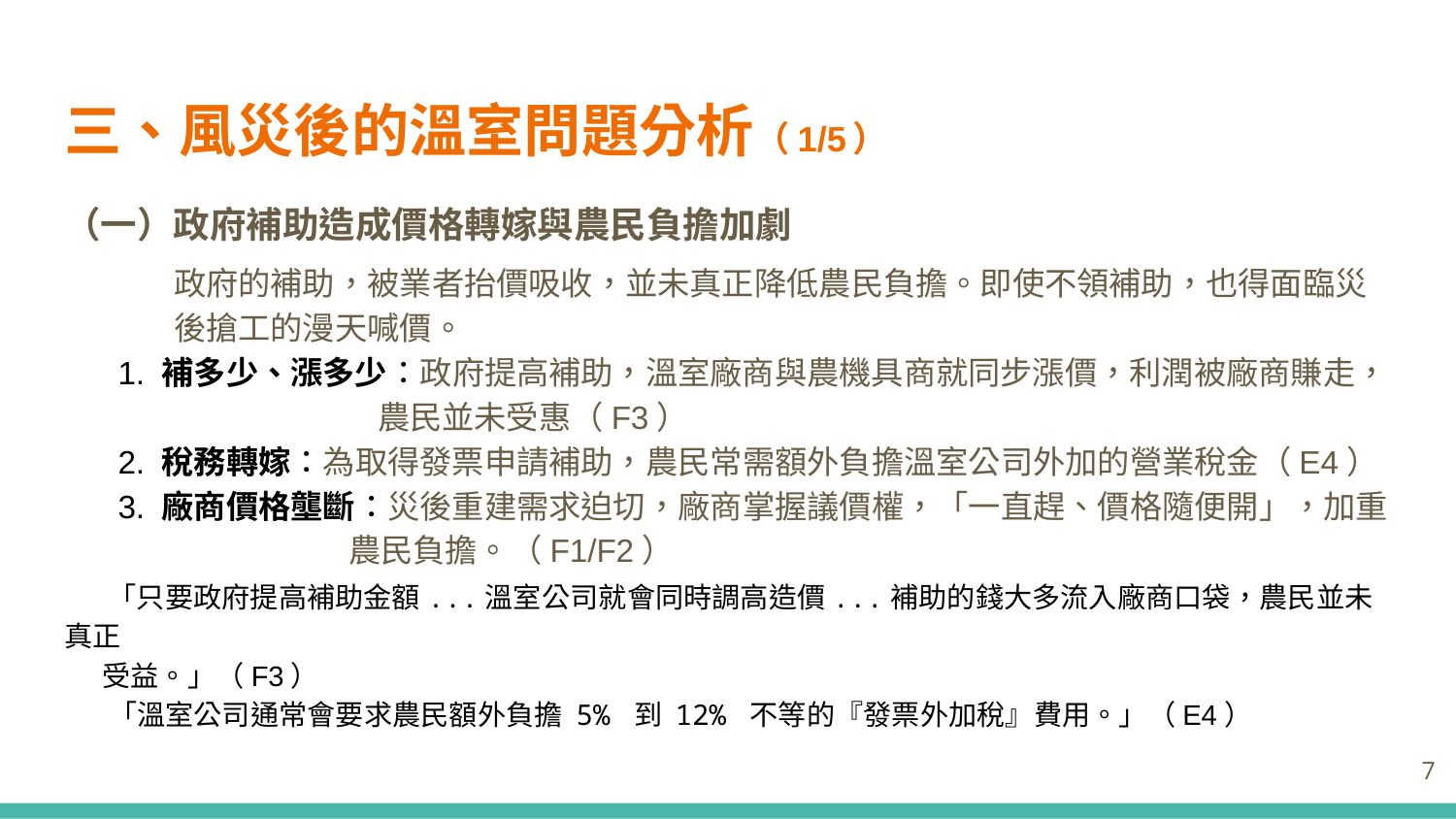

# 三、風災後的溫室問題分析（1/5）
（一）政府補助造成價格轉嫁與農民負擔加劇
              政府的補助，被業者抬價吸收，並未真正降低農民負擔。即使不領補助，也得面臨災
              後搶工的漫天喊價。
      1. 補多少、漲多少：政府提高補助，溫室廠商與農機具商就同步漲價，利潤被廠商賺走，
                                          農民並未受惠（F3）
      2. 稅務轉嫁：為取得發票申請補助，農民常需額外負擔溫室公司外加的營業稅金（E4）
      3. 廠商價格壟斷：災後重建需求迫切，廠商掌握議價權，「一直趕、價格隨便開」，加重
                                      農民負擔。（F1/F2）
     「只要政府提高補助金額...溫室公司就會同時調高造價...補助的錢大多流入廠商口袋，農民並未真正
     受益。」（F3）
      「溫室公司通常會要求農民額外負擔 5% 到 12% 不等的『發票外加稅』費用。」（E4）

7